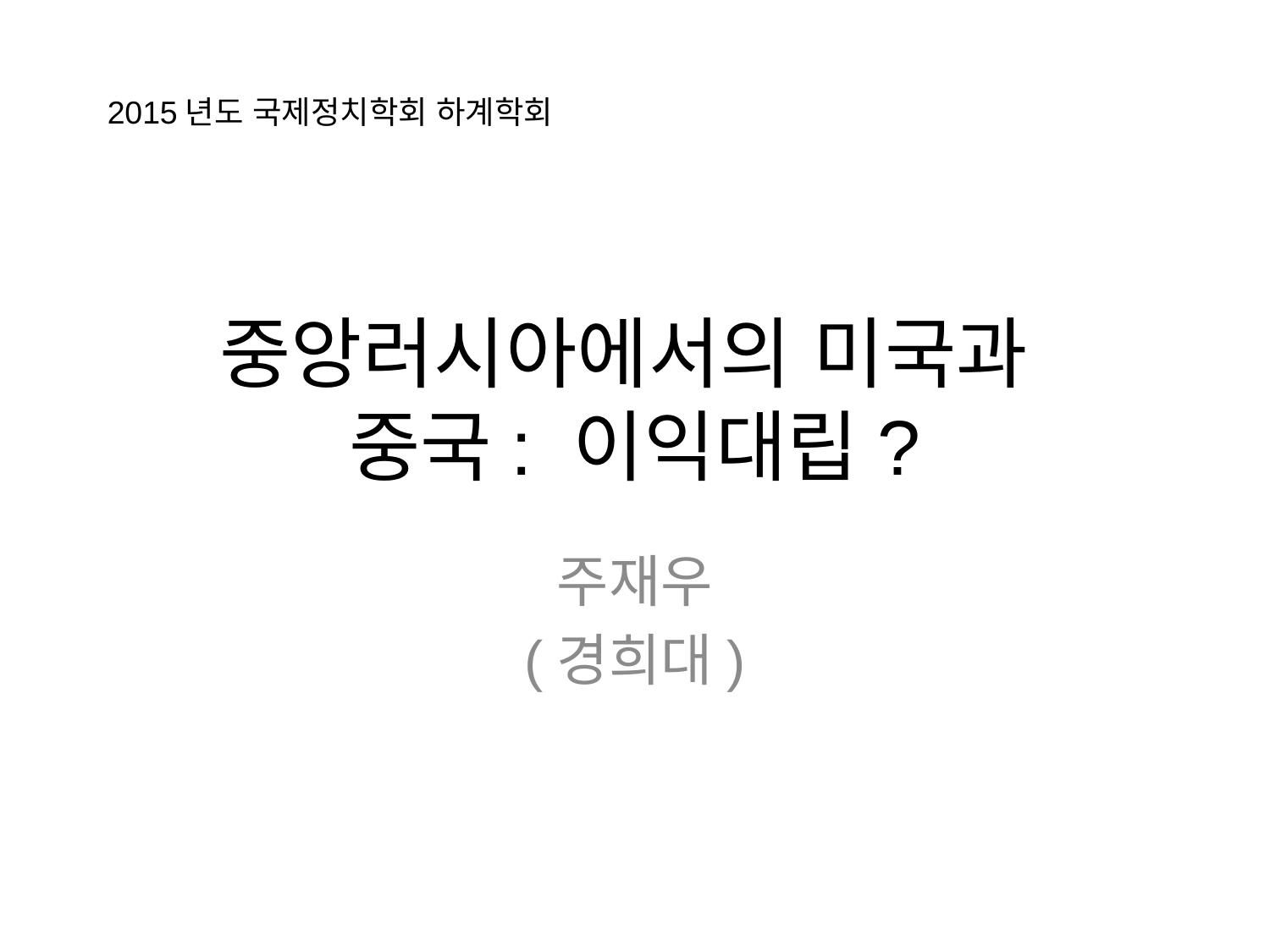

2015년도 국제정치학회 하계학회
# 중앙러시아에서의 미국과 중국: 이익대립?
주재우
(경희대)